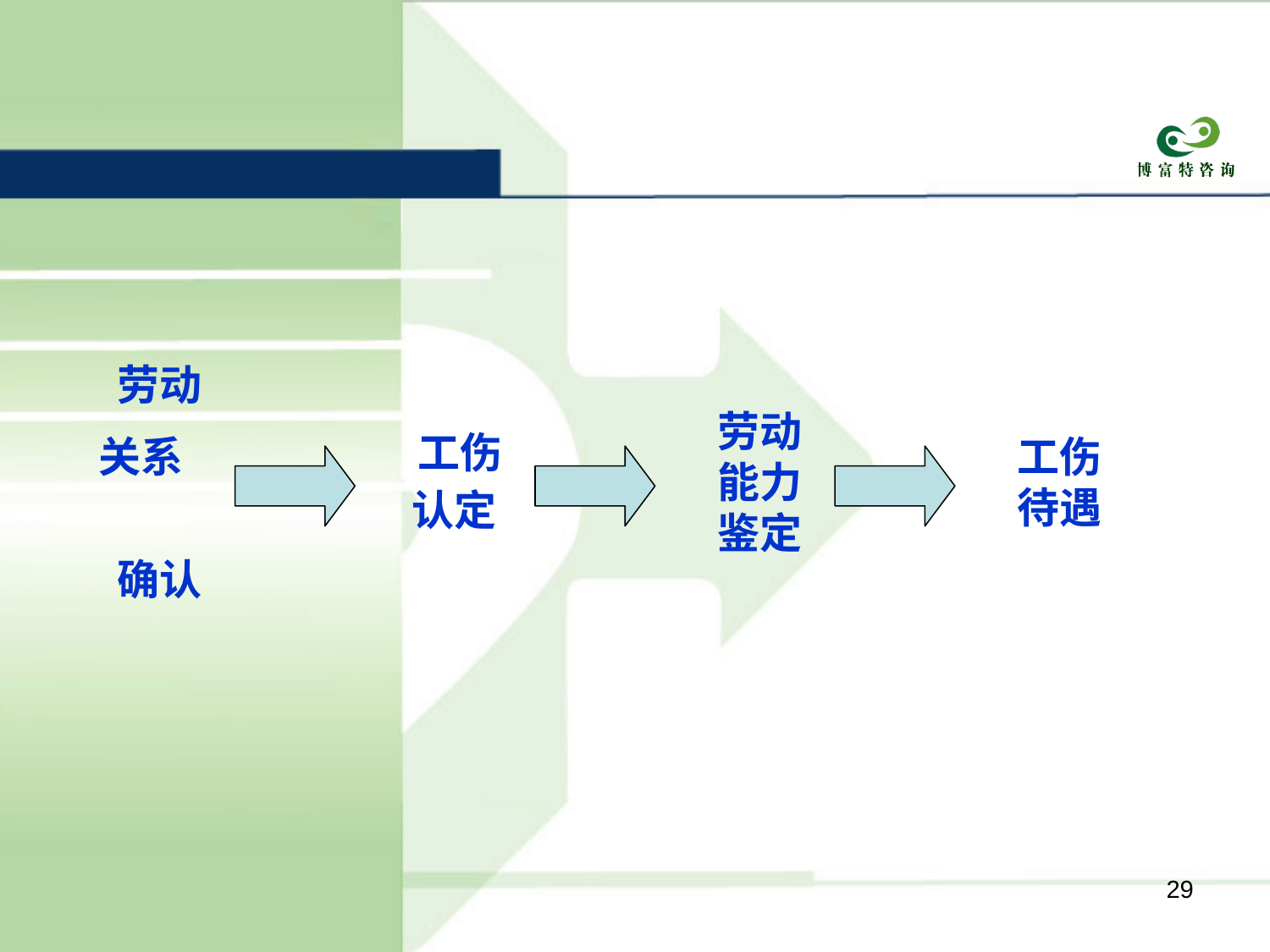

劳动
关系
确认
工伤认定
劳动
能力
鉴定
工伤待遇

29